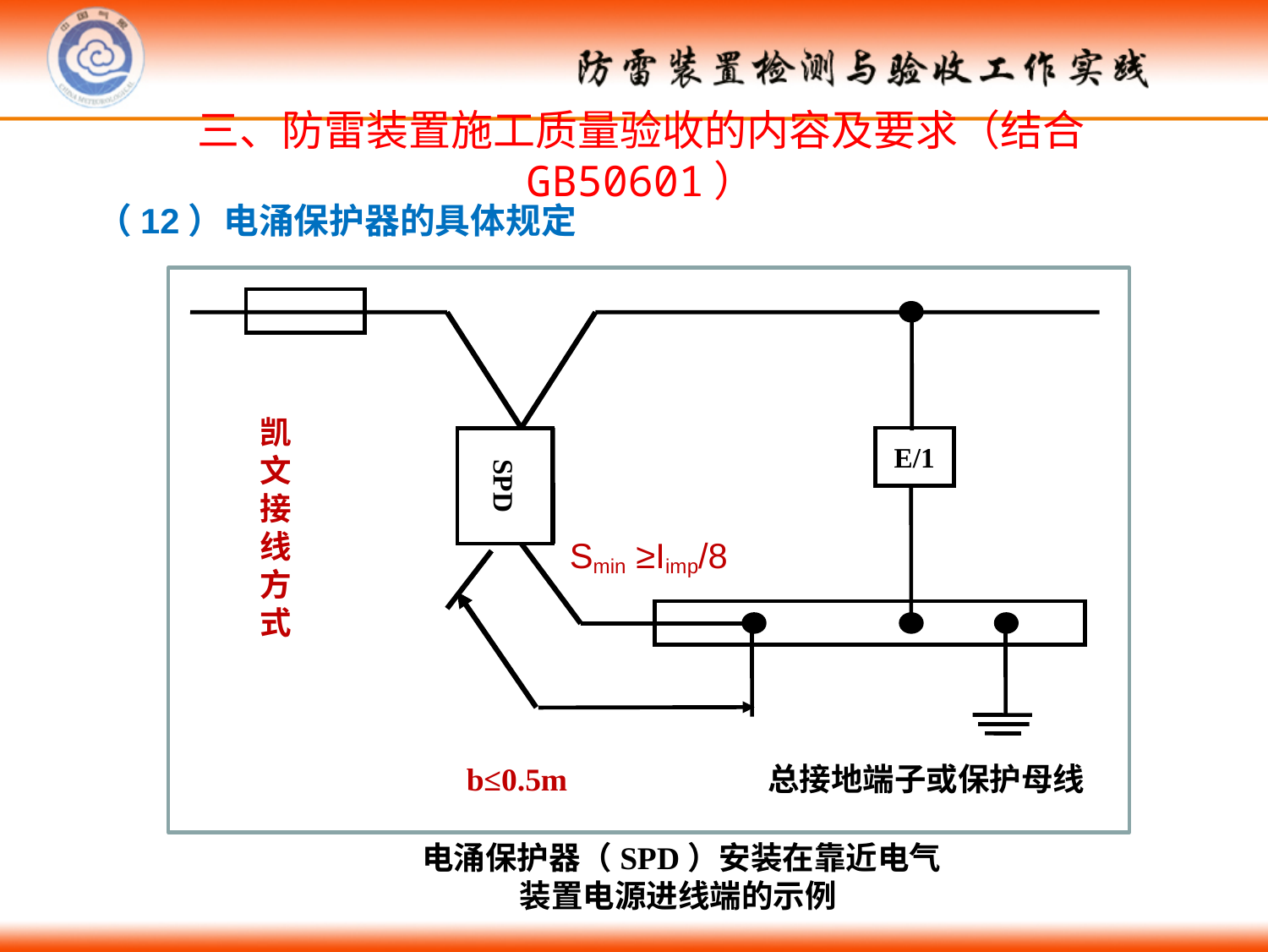

三、防雷装置施工质量验收的内容及要求（结合GB50601）
（12）电涌保护器的具体规定
Smin ≥Iimp/8

E/1
SPD

凯文接线方式
                                                          b≤0.5m                        总接地端子或保护母线
电涌保护器（SPD）安装在靠近电气
装置电源进线端的示例